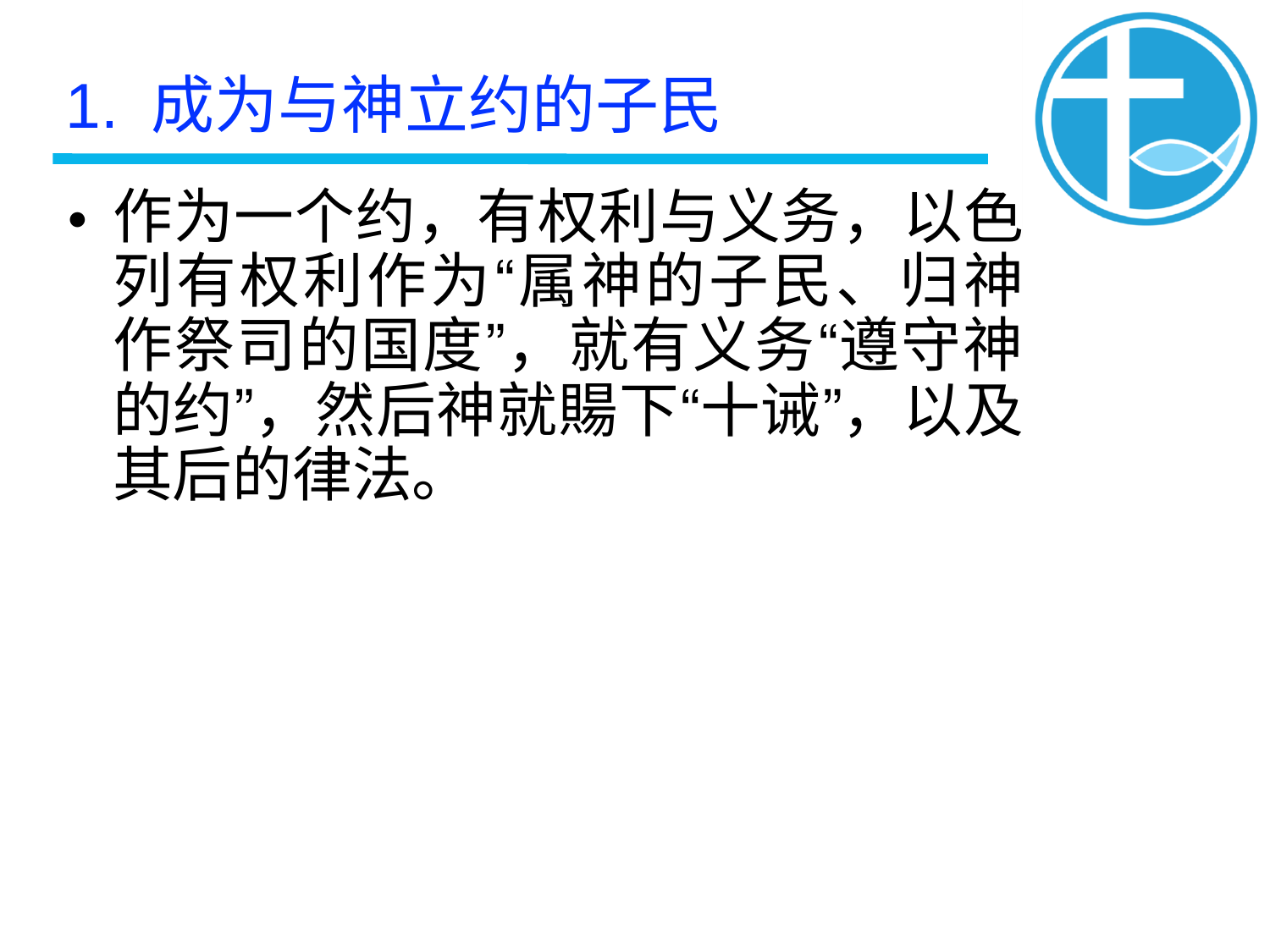

1. 成为与神立约的子民
作为一个约，有权利与义务，以色列有权利作为“属神的子民、归神作祭司的国度”，就有义务“遵守神的约”，然后神就𧶽下“十诫”，以及其后的律法。